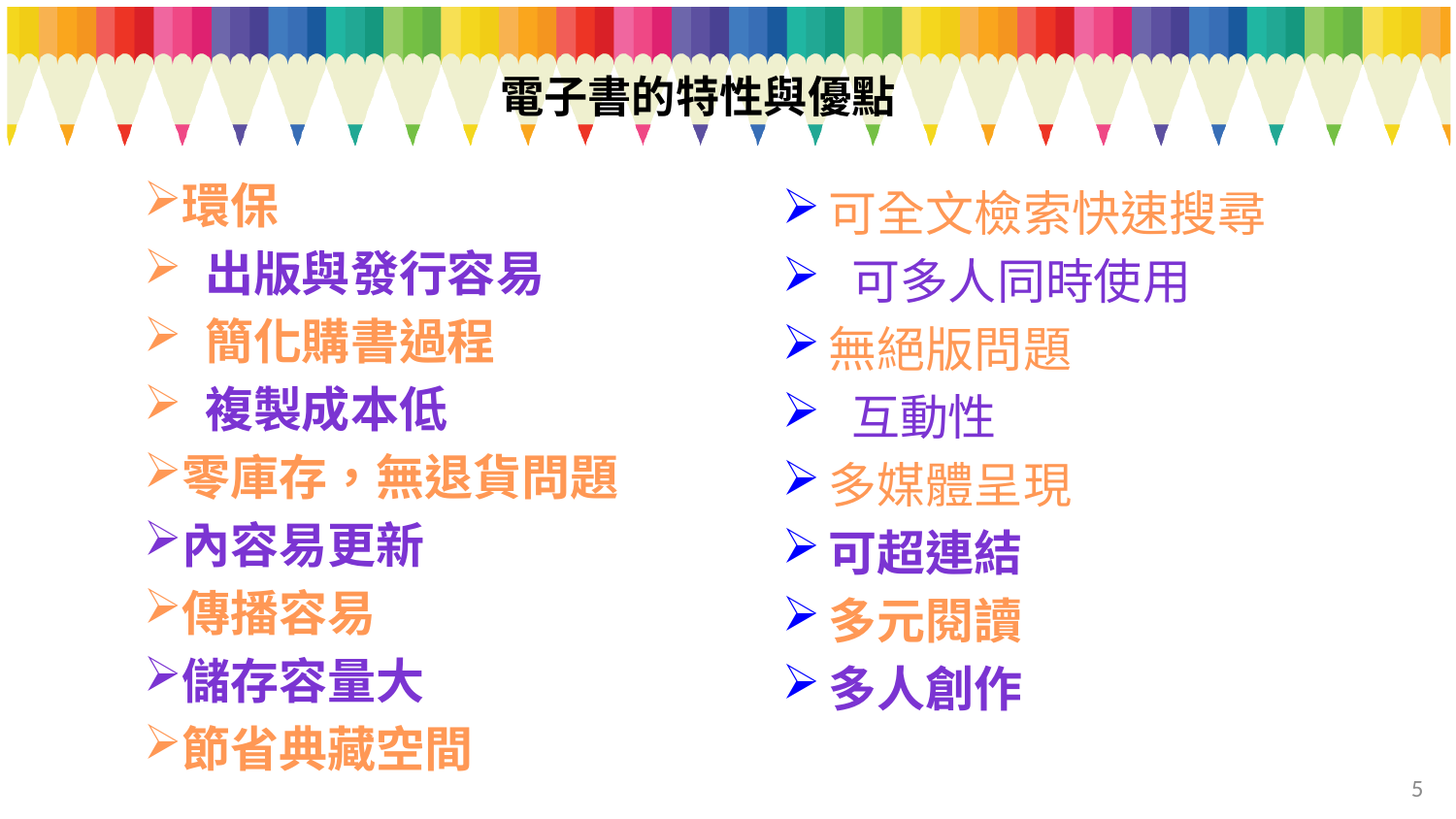

# 電子書的特性與優點
環保
 出版與發行容易
 簡化購書過程
 複製成本低
零庫存，無退貨問題
內容易更新
傳播容易
儲存容量大
節省典藏空間
可全文檢索快速搜尋
 可多人同時使用
無絕版問題
 互動性
多媒體呈現
可超連結
多元閱讀
多人創作
5